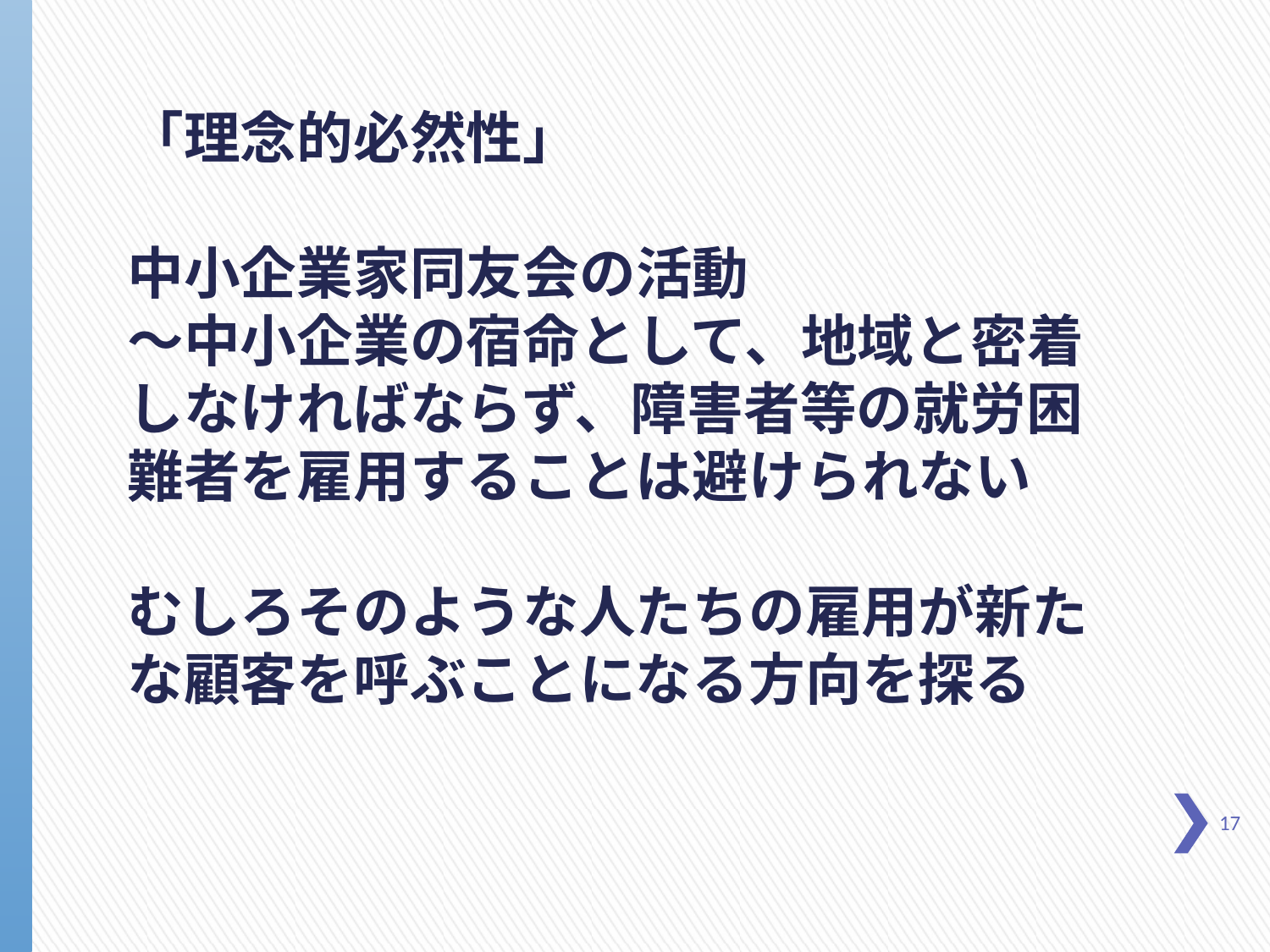

「理念的必然性」

中小企業家同友会の活動
～中小企業の宿命として、地域と密着しなければならず、障害者等の就労困難者を雇用することは避けられない

むしろそのような人たちの雇用が新たな顧客を呼ぶことになる方向を探る
17